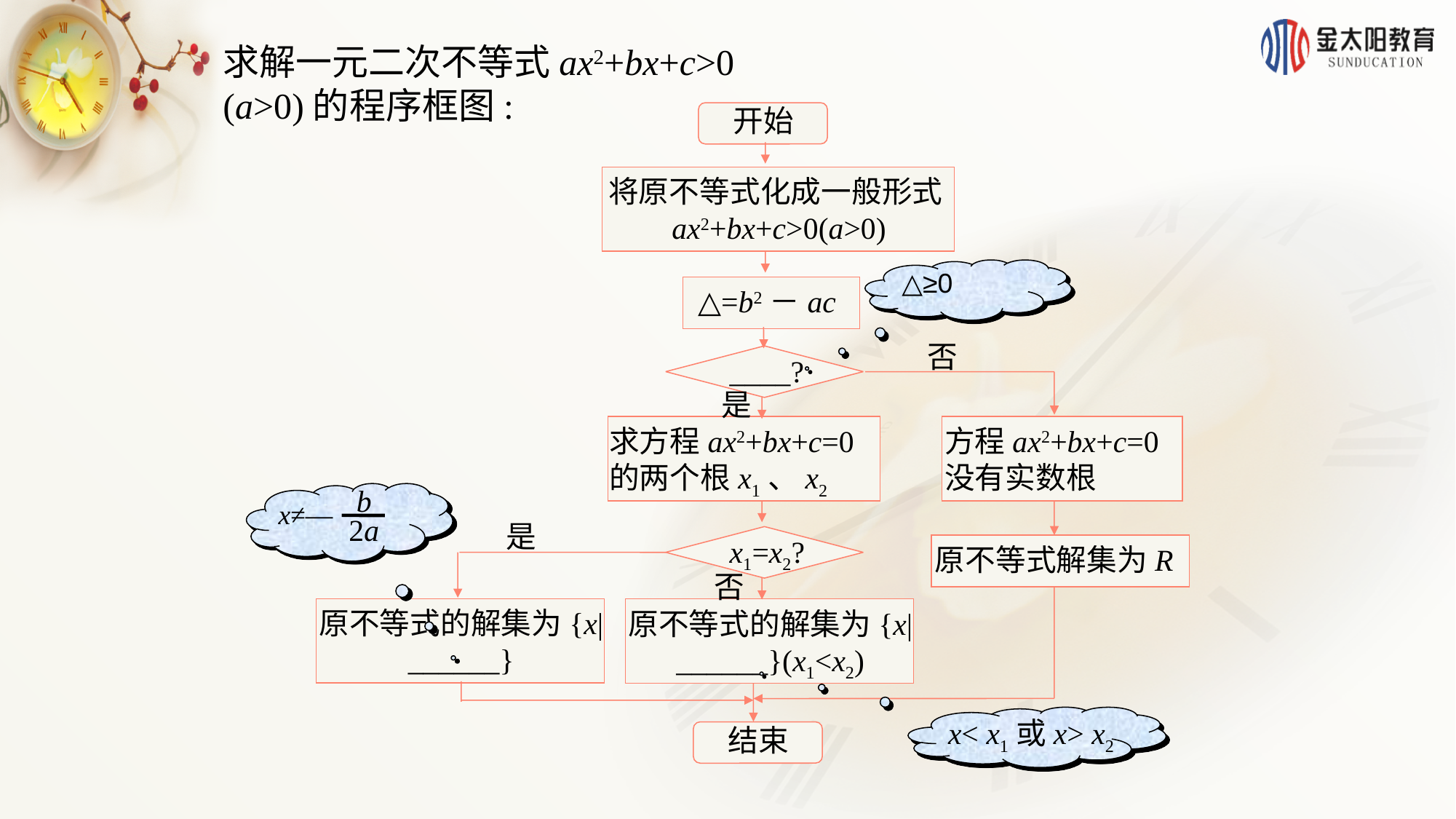

求解一元二次不等式ax2+bx+c>0
(a>0)的程序框图:
开始

将原不等式化成一般形式ax2+bx+c>0(a>0)

△≥0

△=b2－ac

否

____?

是

求方程ax2+bx+c=0的两个根x1、x2

方程ax2+bx+c=0没有实数根
b
2a

x≠—

是

x1=x2?

原不等式解集为R

否

原不等式的解集为{x|______}

原不等式的解集为{x|______}(x1<x2)

x< x1或x> x2
结束